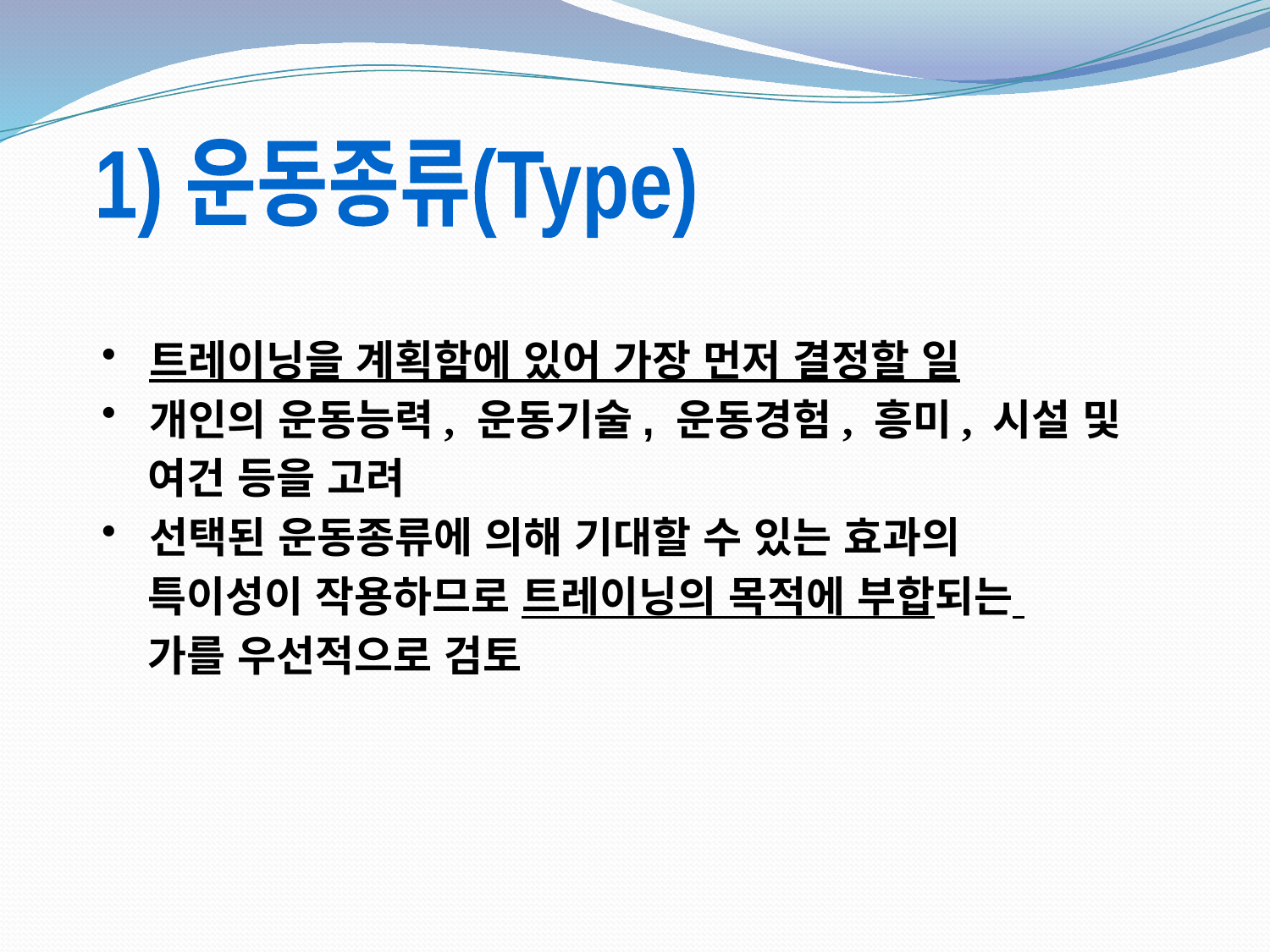

1) 운동종류(Type)
트레이닝을 계획함에 있어 가장 먼저 결정할 일
개인의 운동능력, 운동기술, 운동경험, 흥미, 시설 및
   여건 등을 고려
선택된 운동종류에 의해 기대할 수 있는 효과의
   특이성이 작용하므로 트레이닝의 목적에 부합되는
   가를 우선적으로 검토